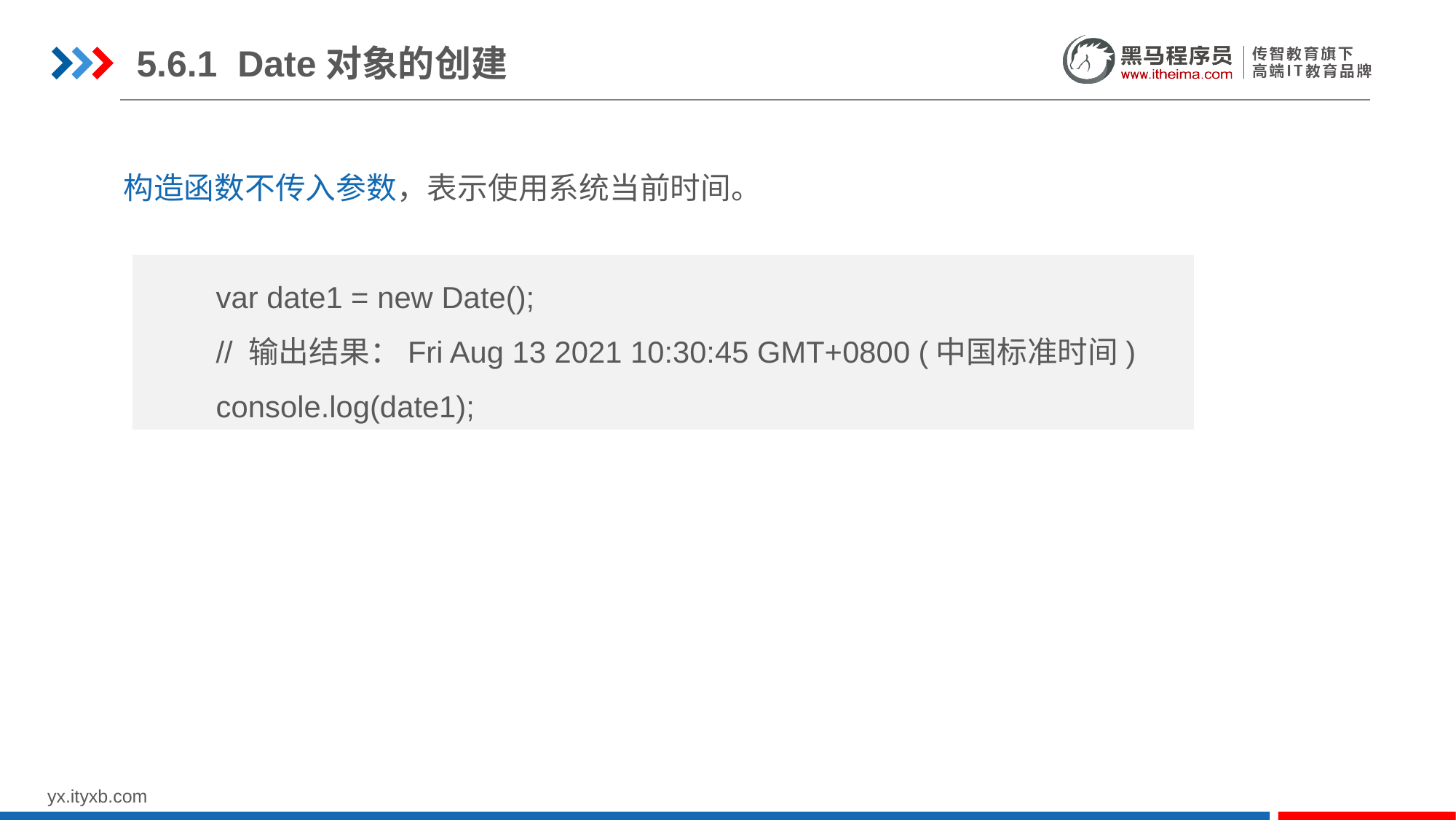

5.6.1  Date对象的创建
构造函数不传入参数，表示使用系统当前时间。
var date1 = new Date();
// 输出结果：Fri Aug 13 2021 10:30:45 GMT+0800 (中国标准时间)
console.log(date1);